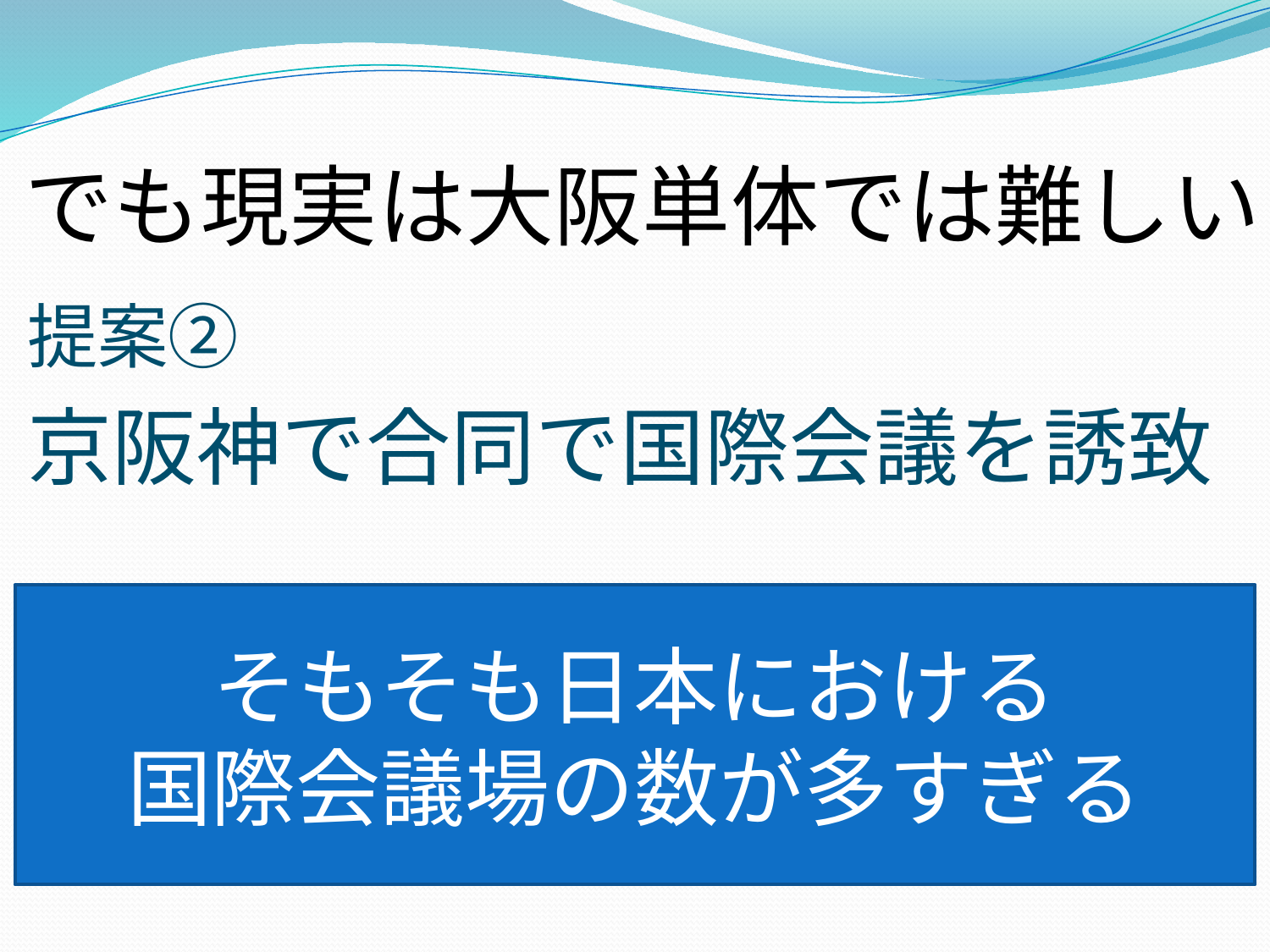

# でも現実は大阪単体では難しい
提案②
京阪神で合同で国際会議を誘致
そもそも日本における
国際会議場の数が多すぎる